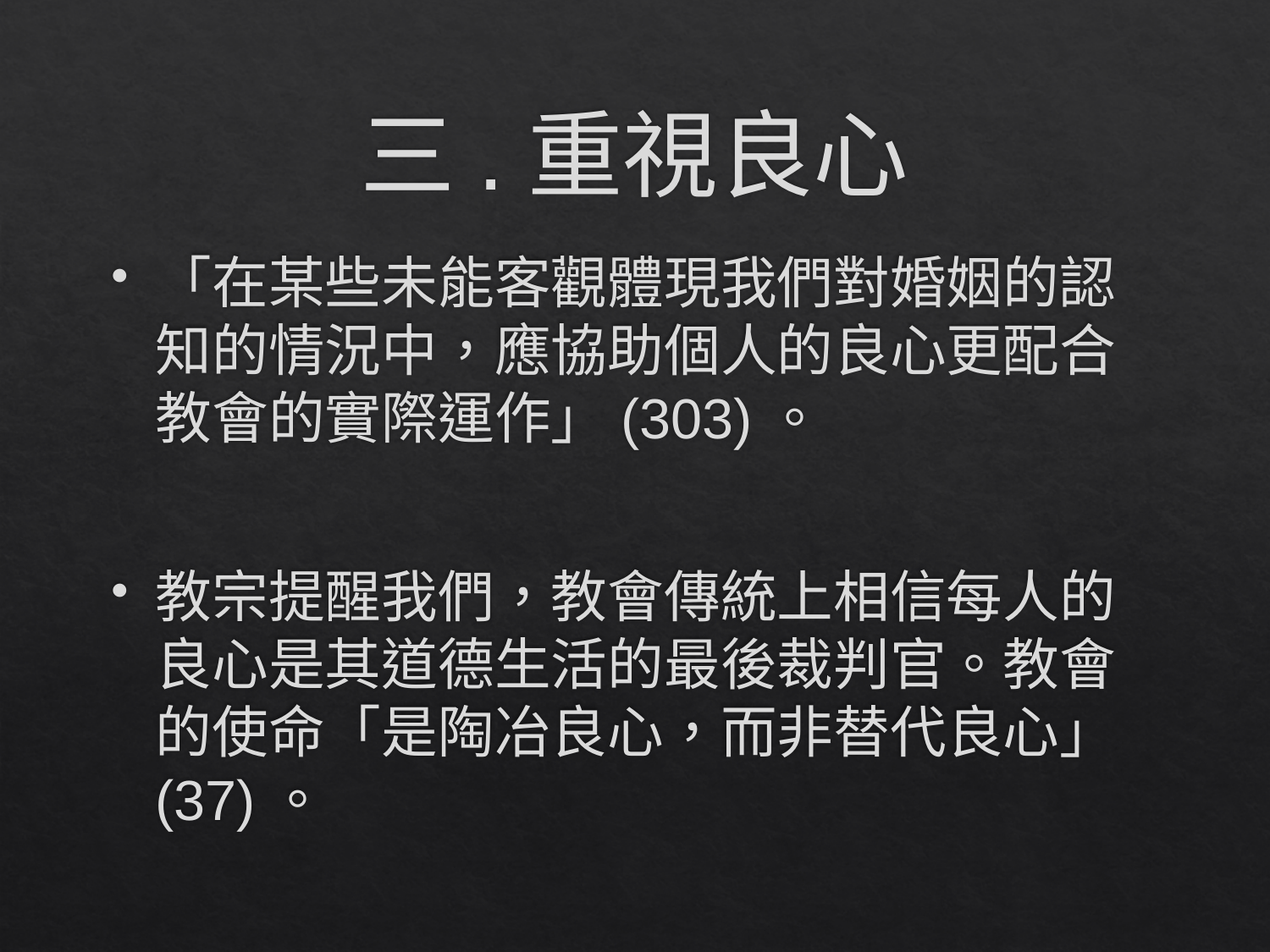

# 三.重視良心
「在某些未能客觀體現我們對婚姻的認知的情況中，應協助個人的良心更配合教會的實際運作」(303)。

教宗提醒我們，教會傳統上相信每人的良心是其道德生活的最後裁判官。教會的使命「是陶冶良心，而非替代良心」(37)。